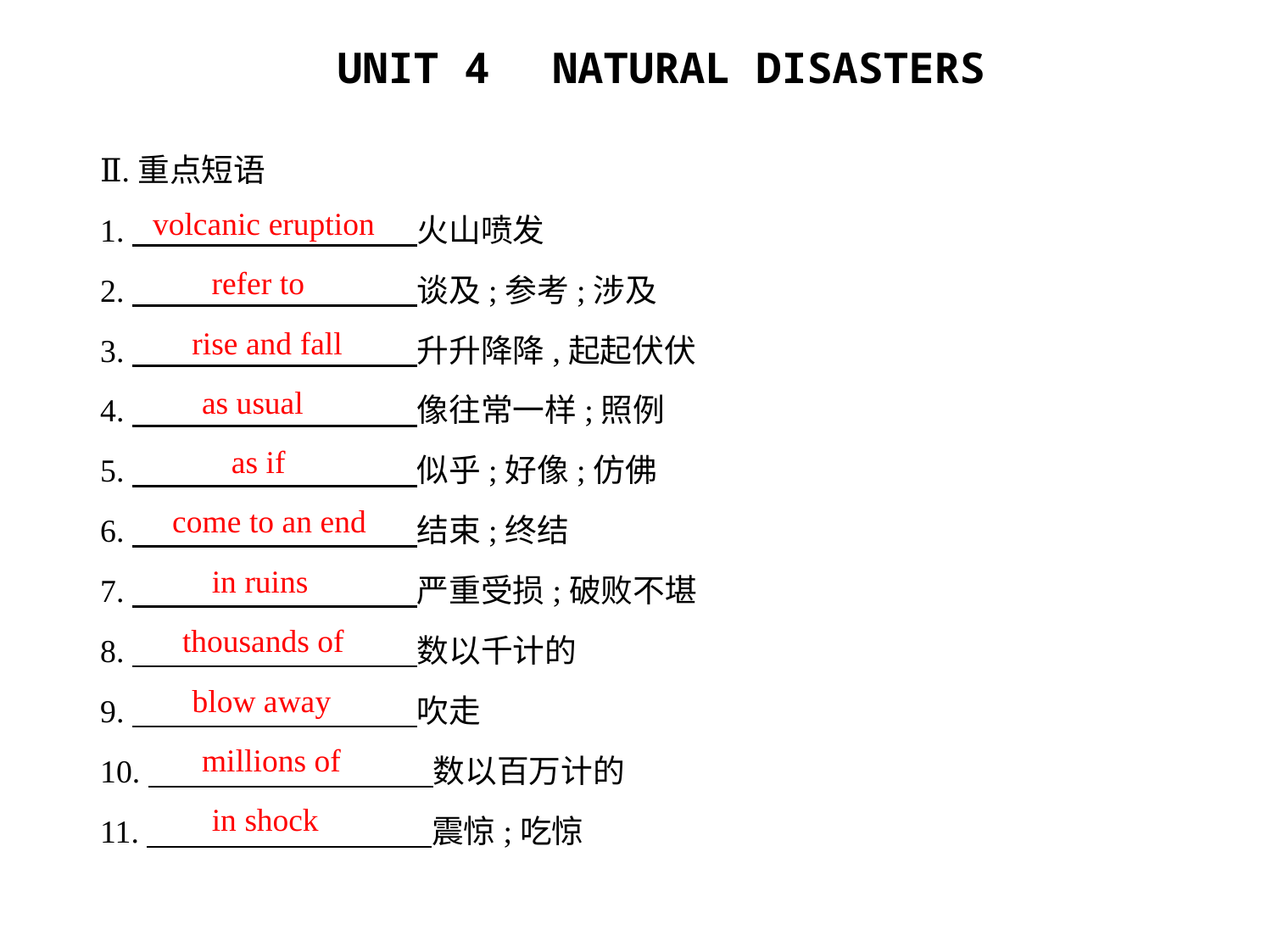

Ⅱ.重点短语
1.　　　　　　　　    火山喷发
2.　　　　　　　　    谈及;参考;涉及
3.　　　　　　　　    升升降降,起起伏伏
4.　　　　　　　　    像往常一样;照例
5.　　　　　　　　    似乎;好像;仿佛
6.　　　　　　　　    结束;终结
7.　　　　　　　　    严重受损;破败不堪
8.　　　　　　　　    数以千计的
9.　　　　　　　　    吹走
10.　　　　　　　　    数以百万计的
11.　　　　　　　　    震惊;吃惊
volcanic eruption
refer to
rise and fall
as usual
as if
come to an end
in ruins
thousands of
blow away
millions of
in shock